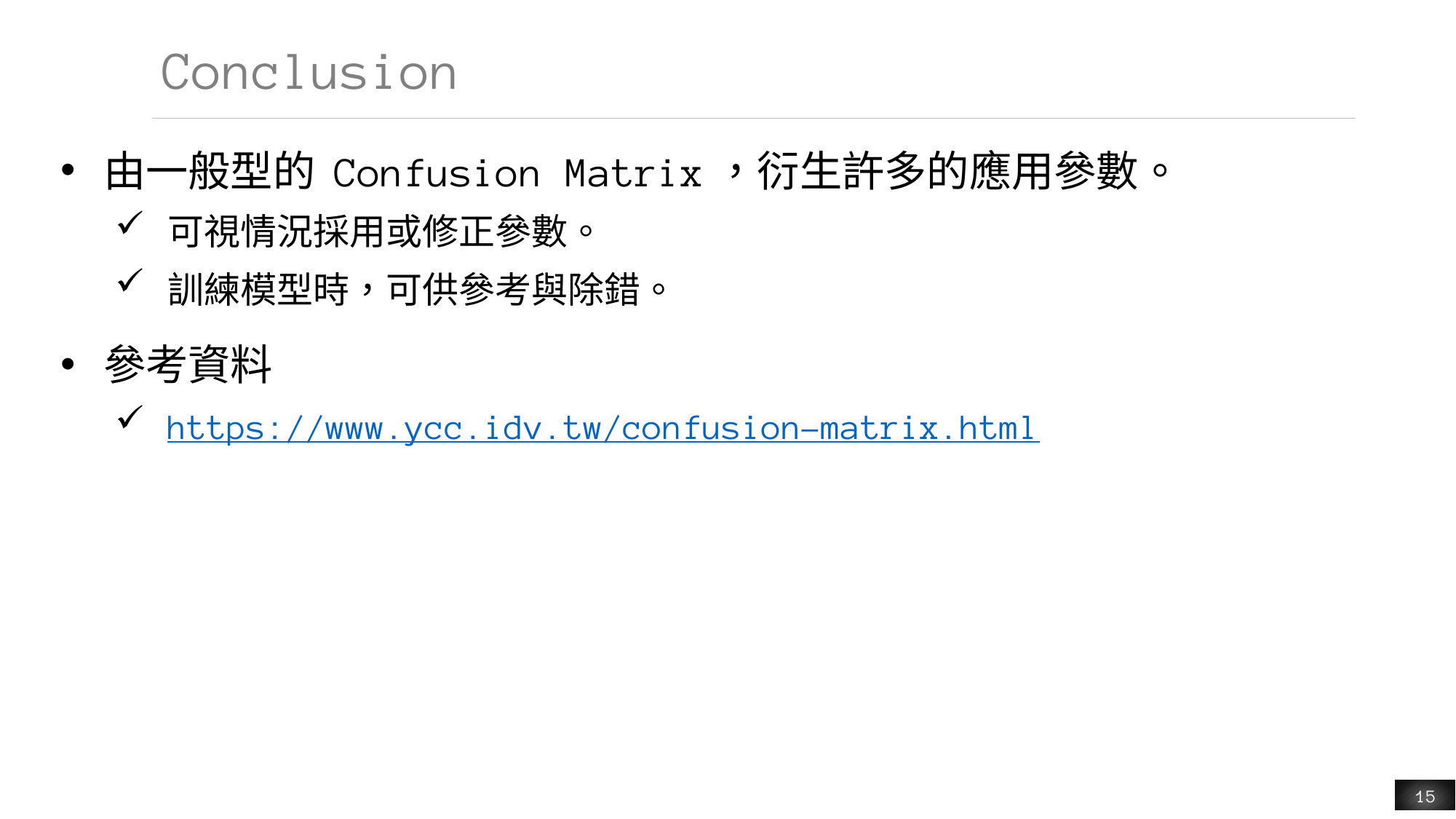

# Conclusion
由一般型的 Confusion Matrix，衍生許多的應用參數。
可視情況採用或修正參數。
訓練模型時，可供參考與除錯。
參考資料
https://www.ycc.idv.tw/confusion-matrix.html